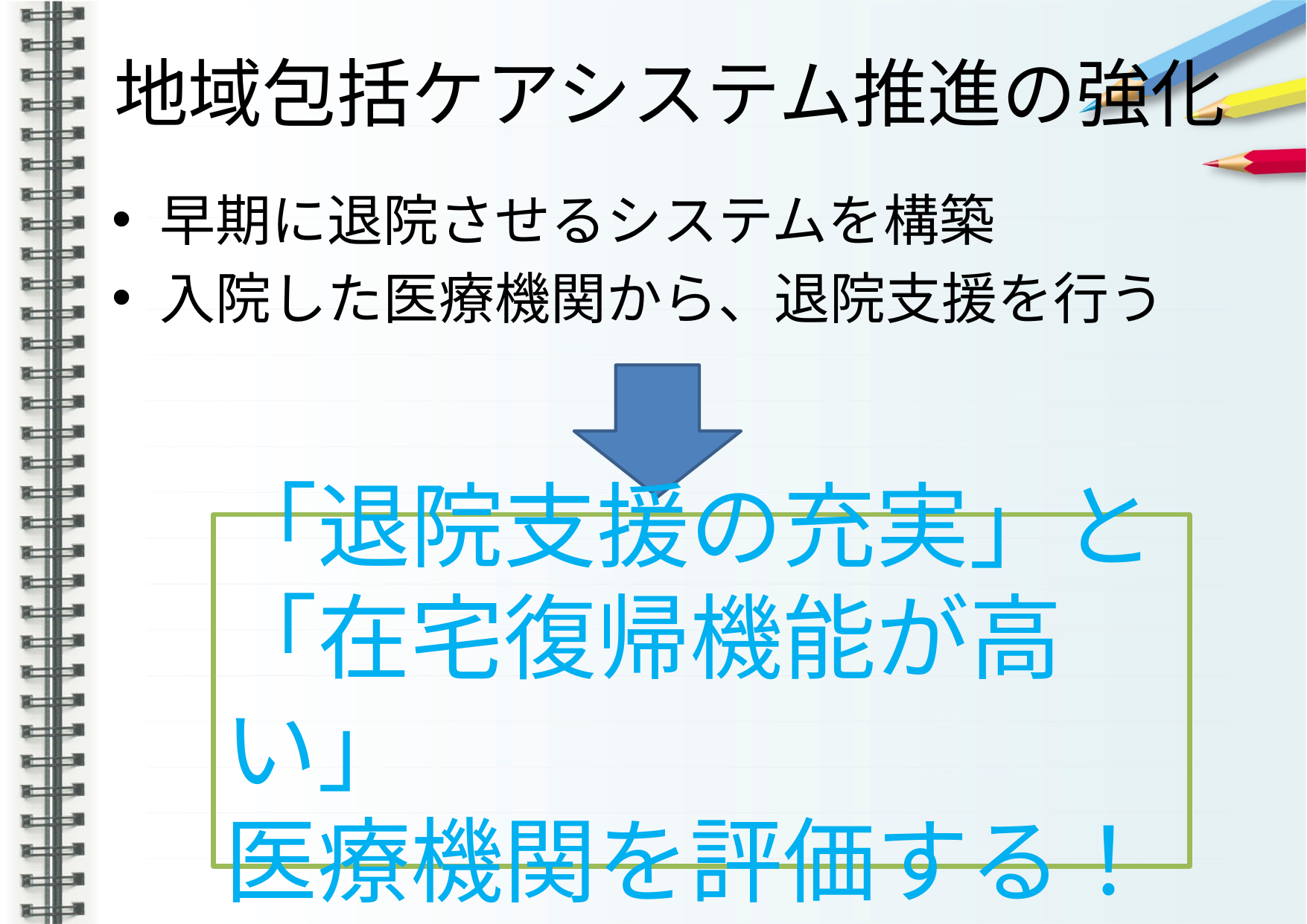

# 地域包括ケアシステム推進の強化
早期に退院させるシステムを構築
入院した医療機関から、退院支援を行う

「退院支援の充実」と
「在宅復帰機能が高い」
医療機関を評価する！